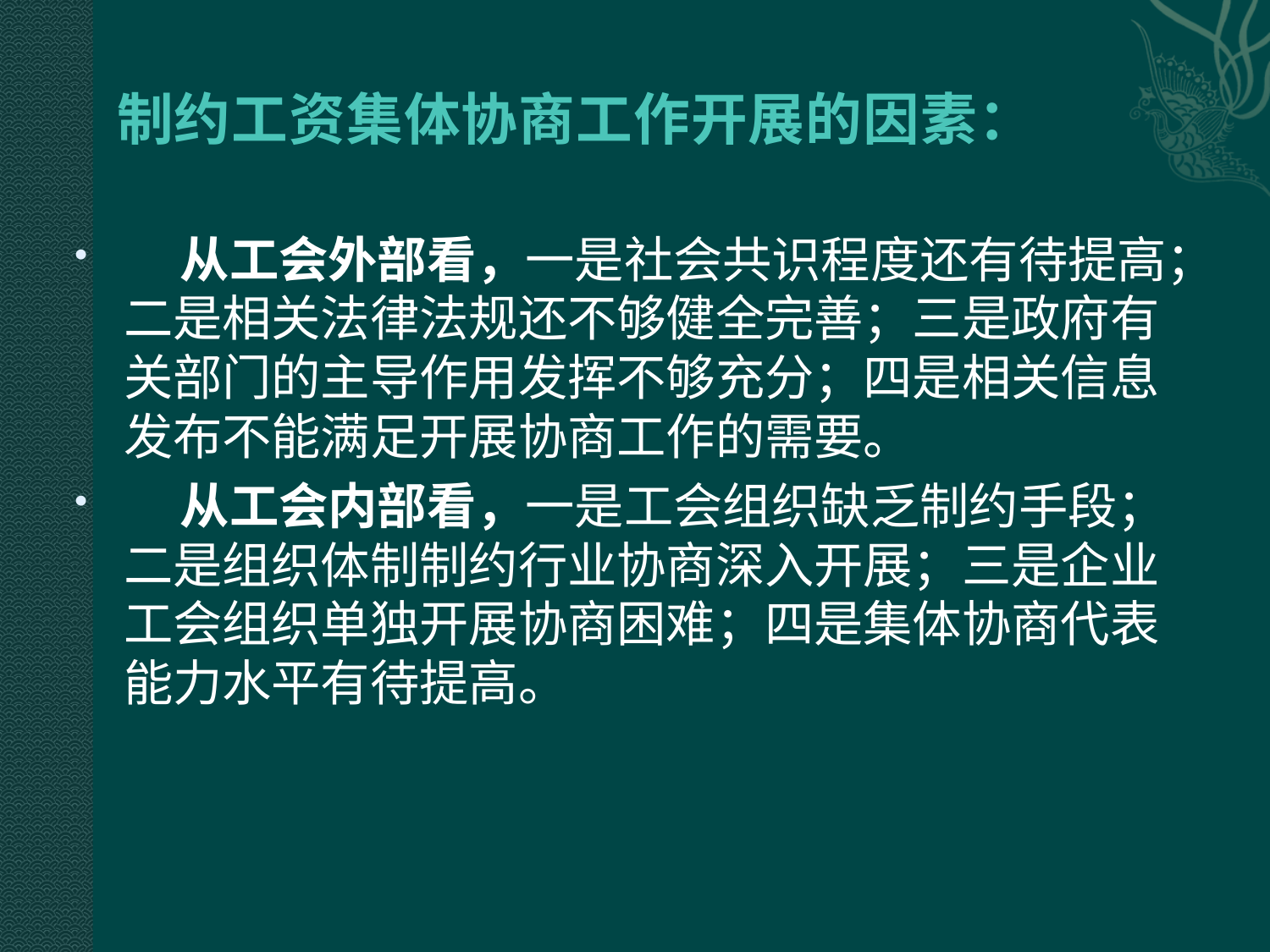

# 制约工资集体协商工作开展的因素：
    从工会外部看，一是社会共识程度还有待提高；二是相关法律法规还不够健全完善；三是政府有关部门的主导作用发挥不够充分；四是相关信息发布不能满足开展协商工作的需要。
    从工会内部看，一是工会组织缺乏制约手段；二是组织体制制约行业协商深入开展；三是企业工会组织单独开展协商困难；四是集体协商代表能力水平有待提高。